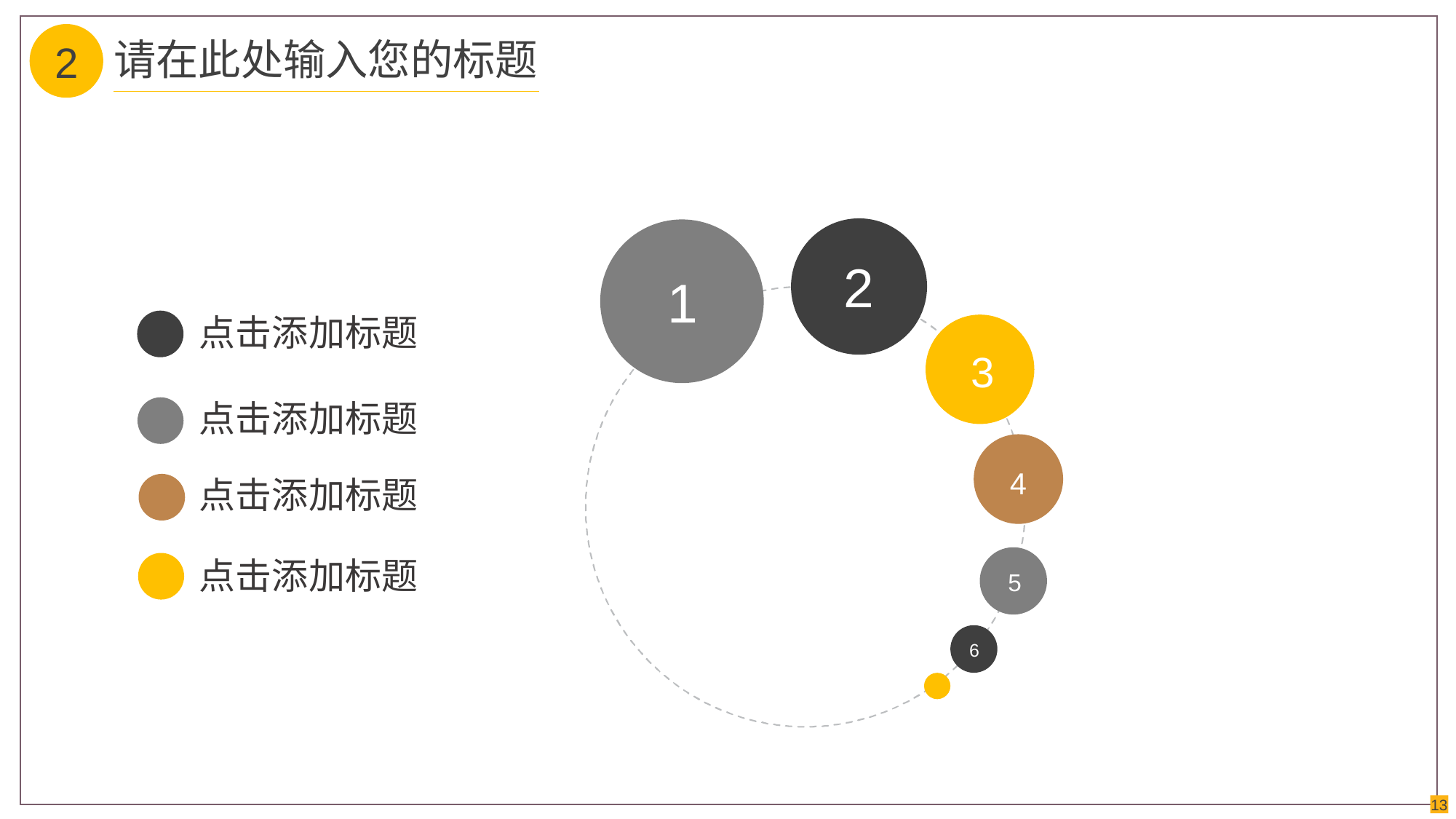

2
请在此处输入您的标题

2
1

点击添加标题

3
点击添加标题

4
点击添加标题

点击添加标题

5

6

13